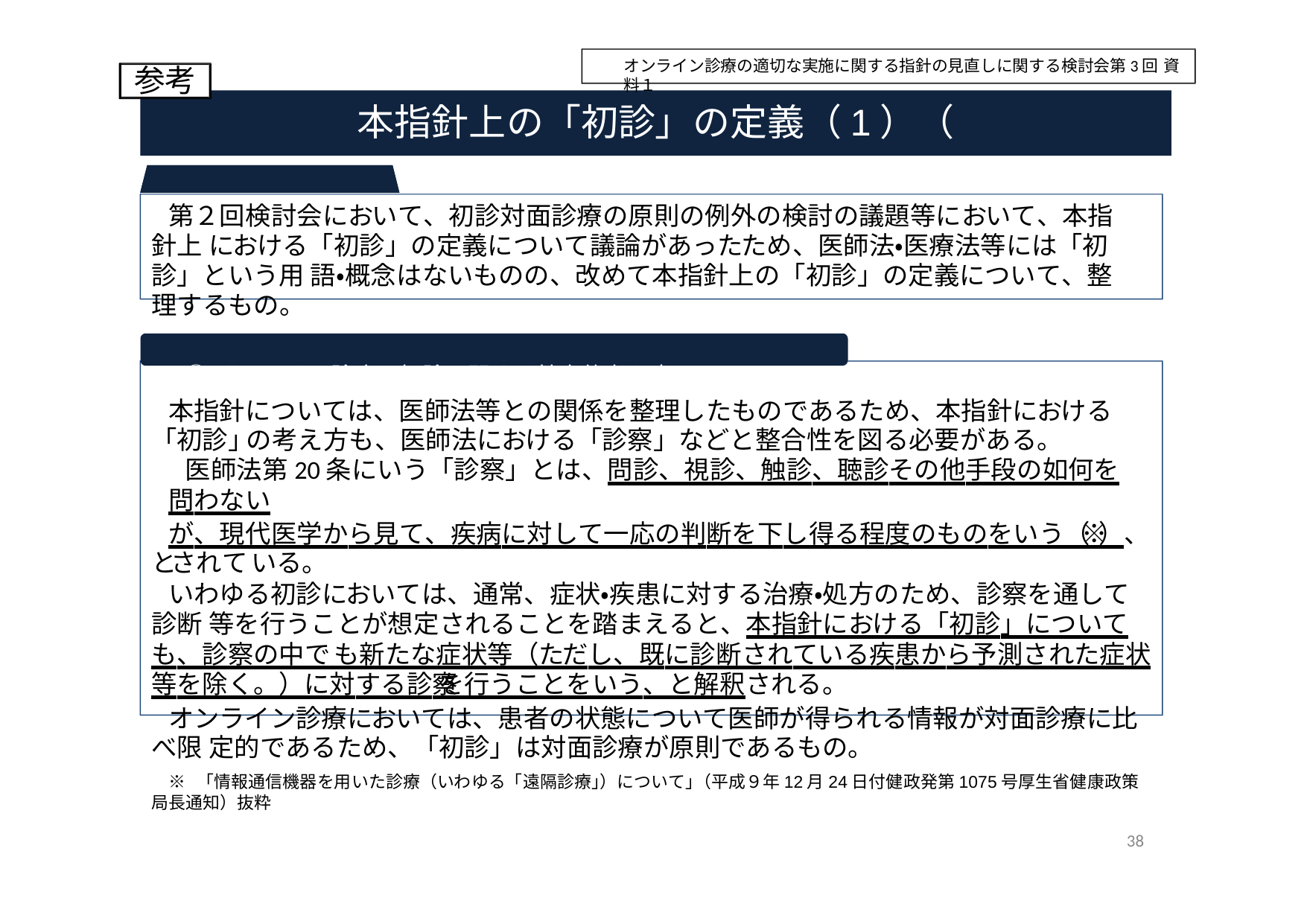

オンライン診療の適切な実施に関する指針の見直しに関する検討会第3回 資料１
参考

# 本指針上の「初診」の定義（1）（
背景・問題意識
第２回検討会において、初診対面診療の原則の例外の検討の議題等において、本指針上 における「初診」の定義について議論があったため、医師法・医療法等には「初診」という用 語・概念はないものの、改めて本指針上の「初診」の定義について、整理するもの。

◯ オンライン診療の初診に関する基本的考え方
本指針については、医師法等との関係を整理したものであるため、本指針における「初診」 の考え方も、医師法における「診察」などと整合性を図る必要がある。
医師法第20条にいう「診察」とは、問診、視診、触診、聴診その他手段の如何を問わない
が、現代医学から見て、疾病に対して一応の判断を下し得る程度のものをいう（※）、とされて いる。
いわゆる初診においては、通常、症状・疾患に対する治療・処方のため、診察を通して診断 等を行うことが想定されることを踏まえると、本指針における「初診」についても、診察の中で も新たな症状等（ただし、既に診断されている疾患から予測された症状等を除く。）に対する診察 を行うことをいう、と解釈される。
オンライン診療においては、患者の状態について医師が得られる情報が対面診療に比べ限 定的であるため、「初診」は対面診療が原則であるもの。
※ 「情報通信機器を用いた診療（いわゆる「遠隔診療」）について」（平成９年12月24日付健政発第1075号厚生省健康政策局長通知）抜粋

38